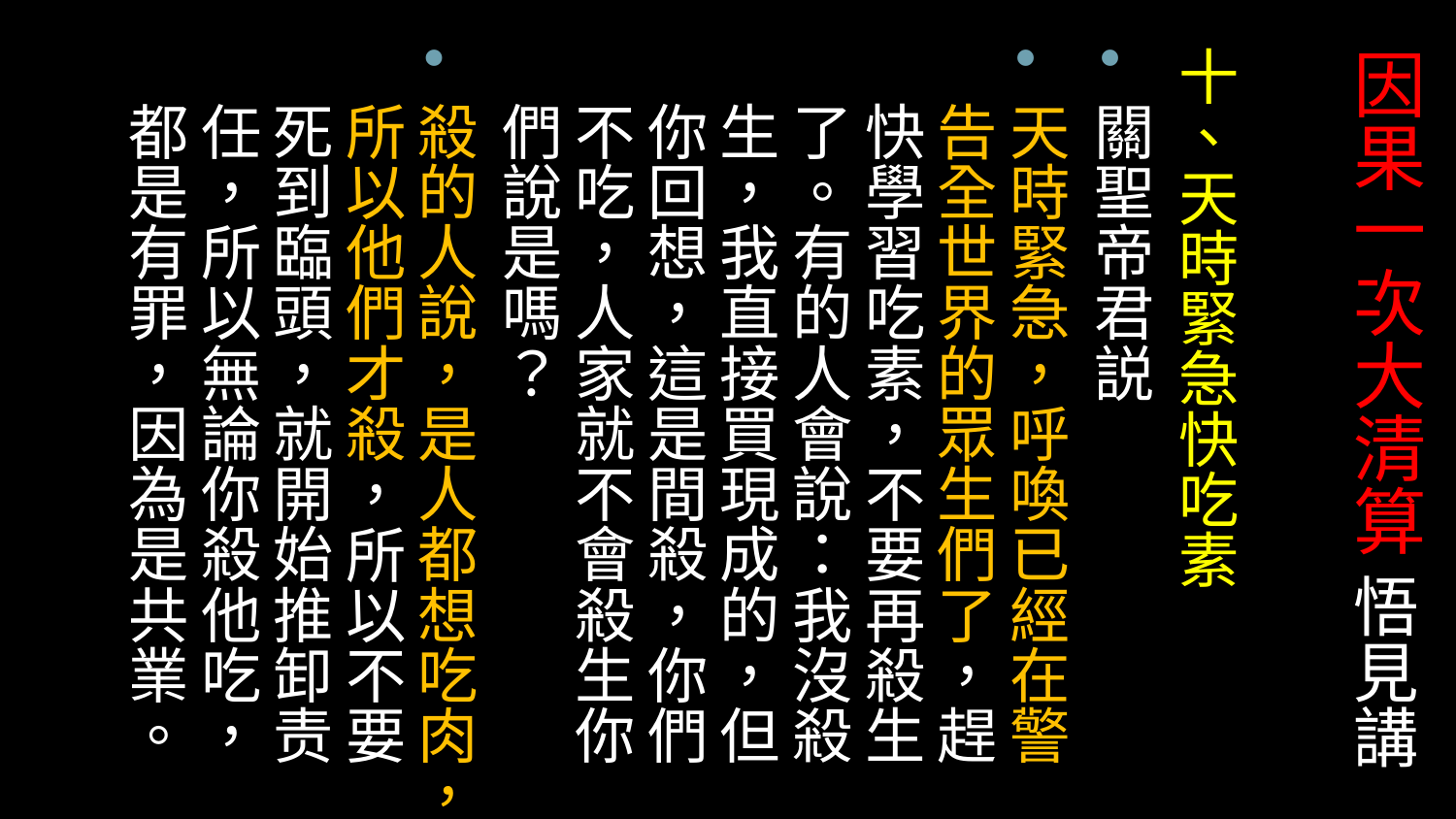

# 因果一次大清算 悟見講
十、天時緊急快吃素
關聖帝君説
天時緊急，呼喚已經在警告全世界的眾生們了，趕快學習吃素，不要再殺生了。有的人會說：我沒殺生，我直接買現成的，但你回想，這是間殺，你們不吃，人家就不會殺生你們說是嗎？
殺的人說，是人都想吃肉，所以他們才殺，所以不要死到臨頭，就開始推卸责任，所以無論你殺他吃，都是有罪，因為是共業。